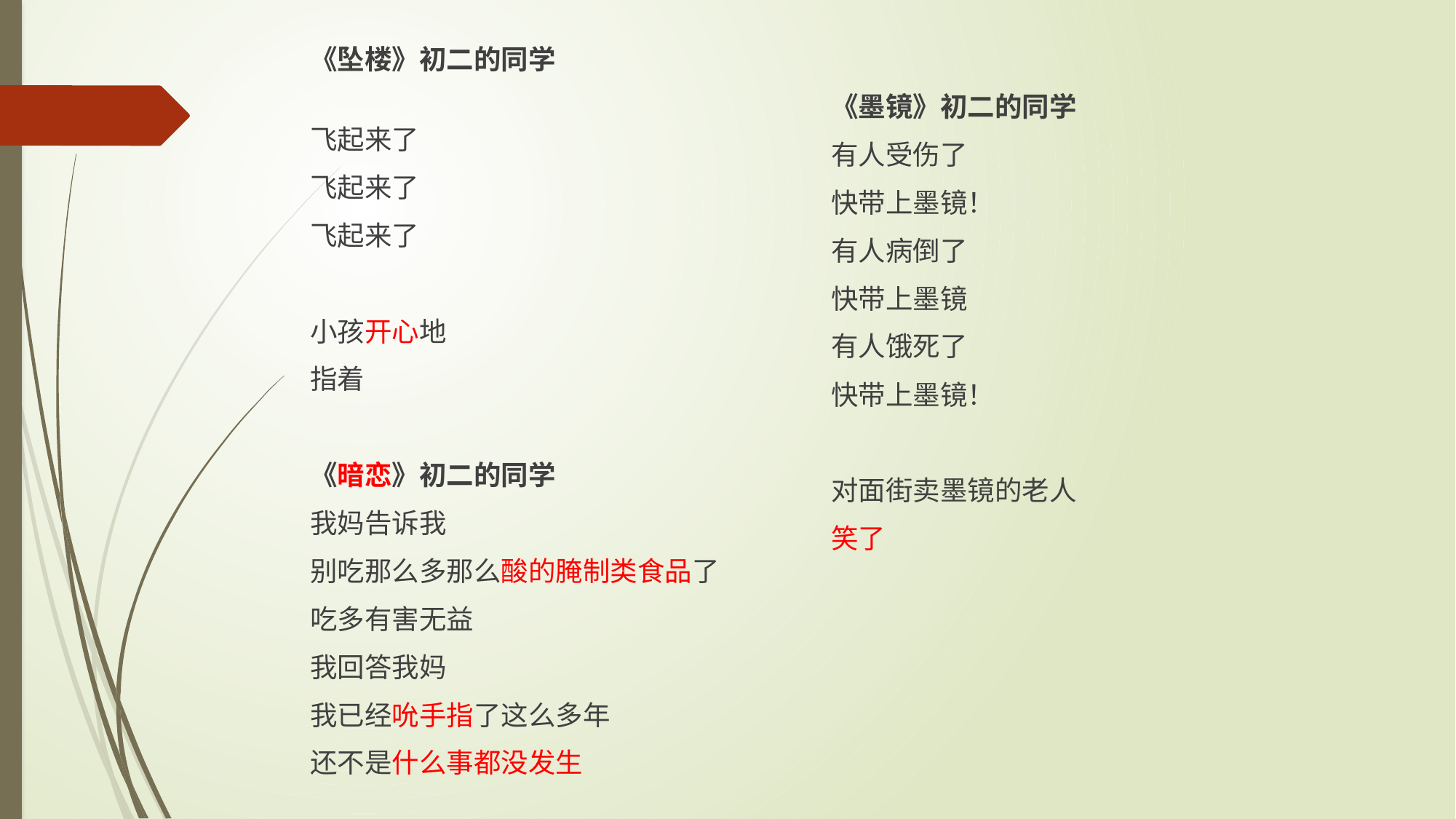

《坠楼》初二的同学
飞起来了
飞起来了
飞起来了

小孩开心地
指着

《暗恋》初二的同学
我妈告诉我
别吃那么多那么酸的腌制类食品了
吃多有害无益
我回答我妈
我已经吮手指了这么多年
还不是什么事都没发生

《墨镜》初二的同学
有人受伤了
快带上墨镜！
有人病倒了
快带上墨镜
有人饿死了
快带上墨镜！

对面街卖墨镜的老人
笑了